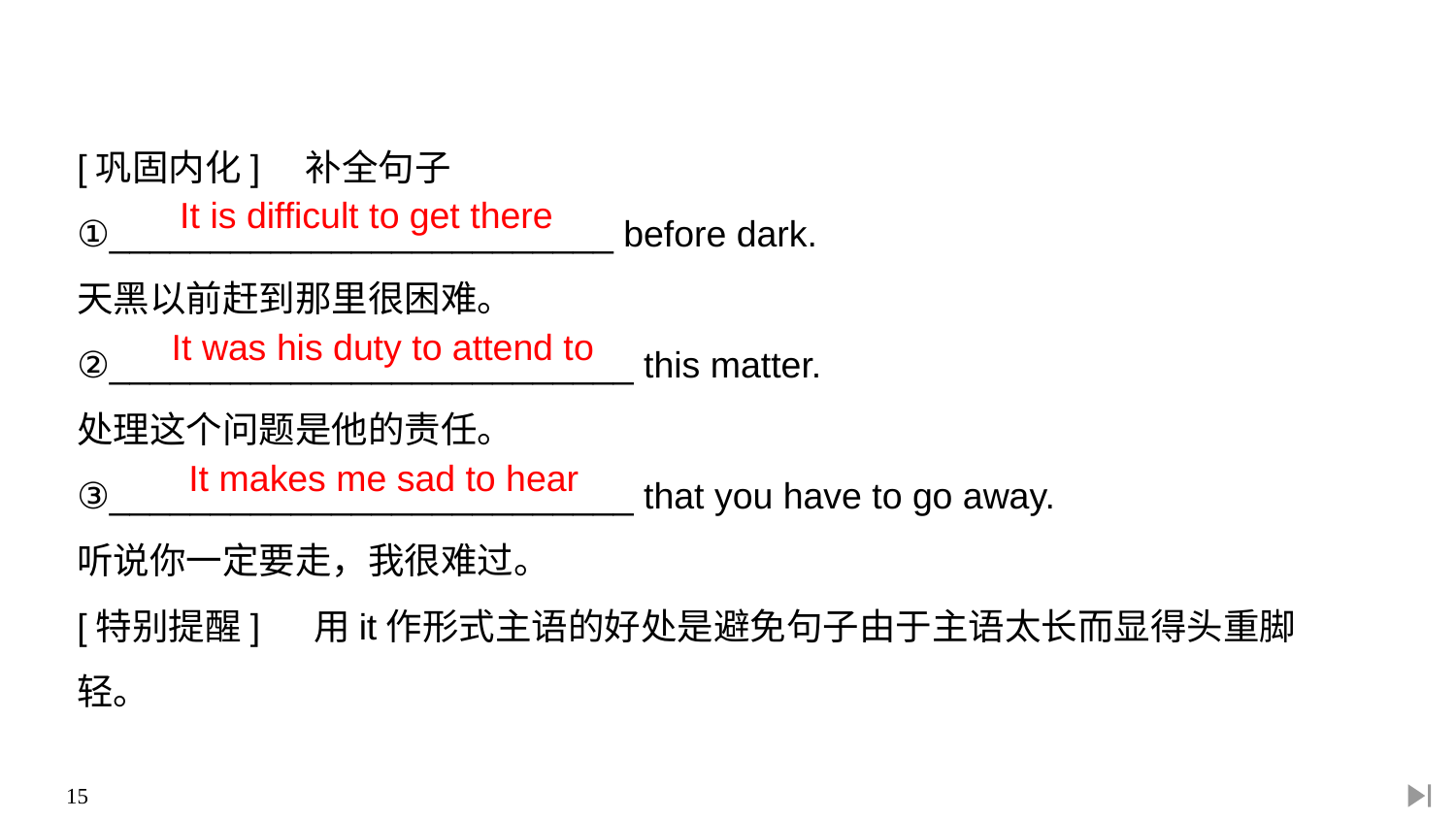

[巩固内化]　补全句子
①_________________________ before dark.
天黑以前赶到那里很困难。
②__________________________ this matter.
处理这个问题是他的责任。
③__________________________ that you have to go away.
听说你一定要走，我很难过。
[特别提醒]　 用it作形式主语的好处是避免句子由于主语太长而显得头重脚轻。
It is difficult to get there
It was his duty to attend to
It makes me sad to hear